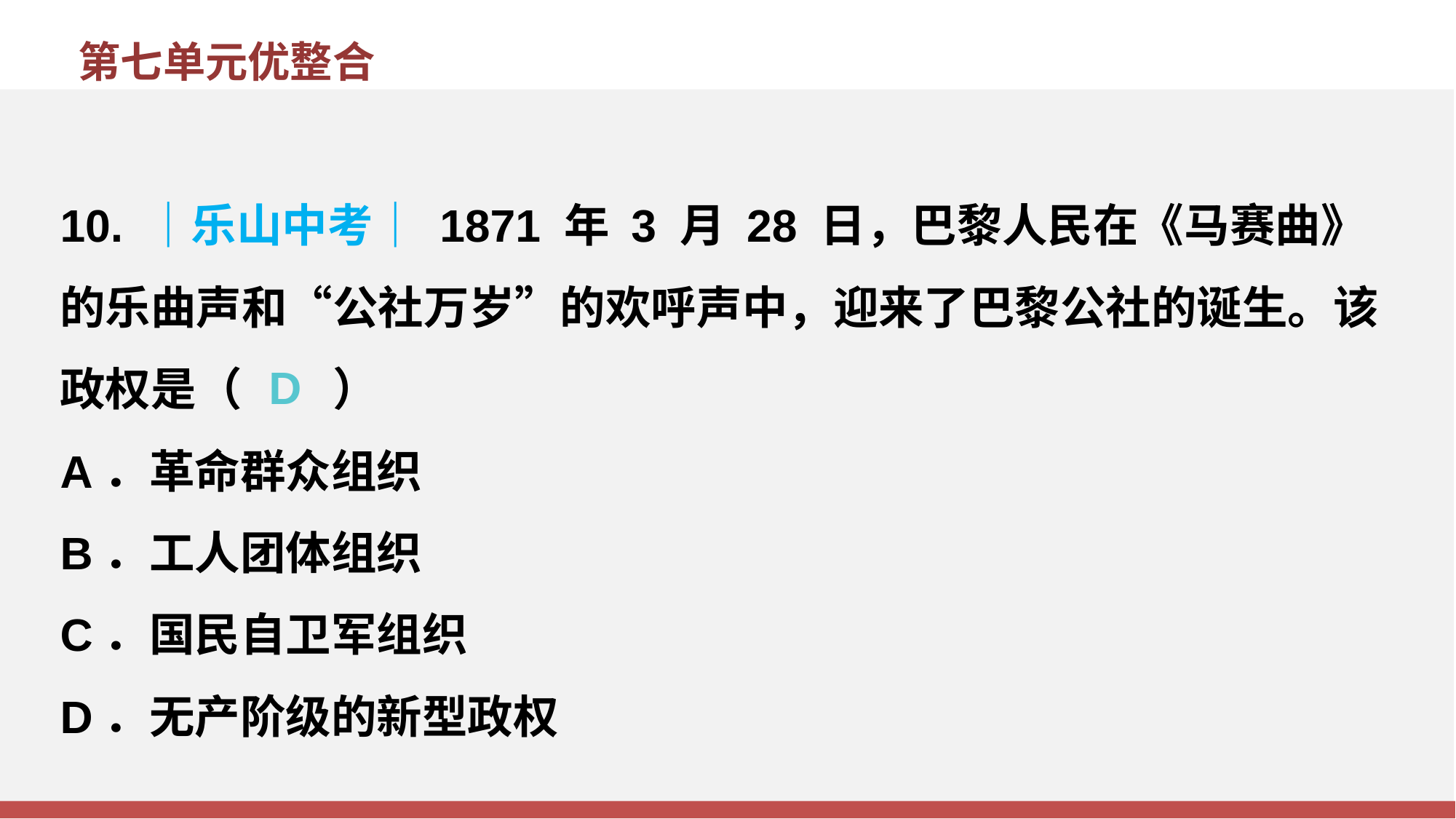

第七单元优整合

10. ｜乐山中考｜ 1871 年 3 月 28 日，巴黎人民在《马赛曲》的乐曲声和“公社万岁”的欢呼声中，迎来了巴黎公社的诞生。该政权是（　　）
A．革命群众组织
B．工人团体组织
C．国民自卫军组织
D．无产阶级的新型政权
D